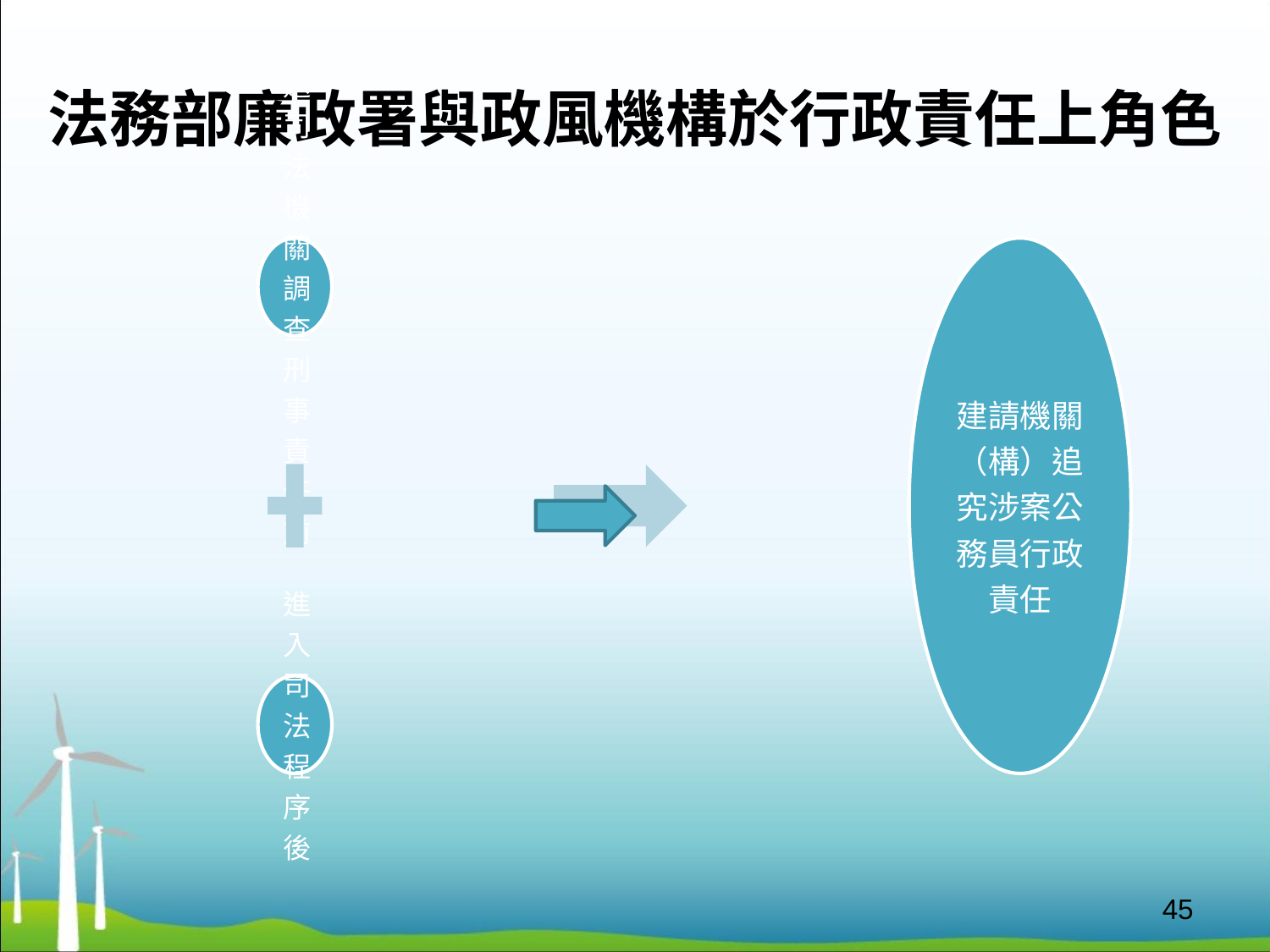

# 法務部廉政署與政風機構於行政責任上角色
移送司法機關調查刑事責任前
進入司法
程序後
建請機關（構）追究涉案公務員行政責任

45